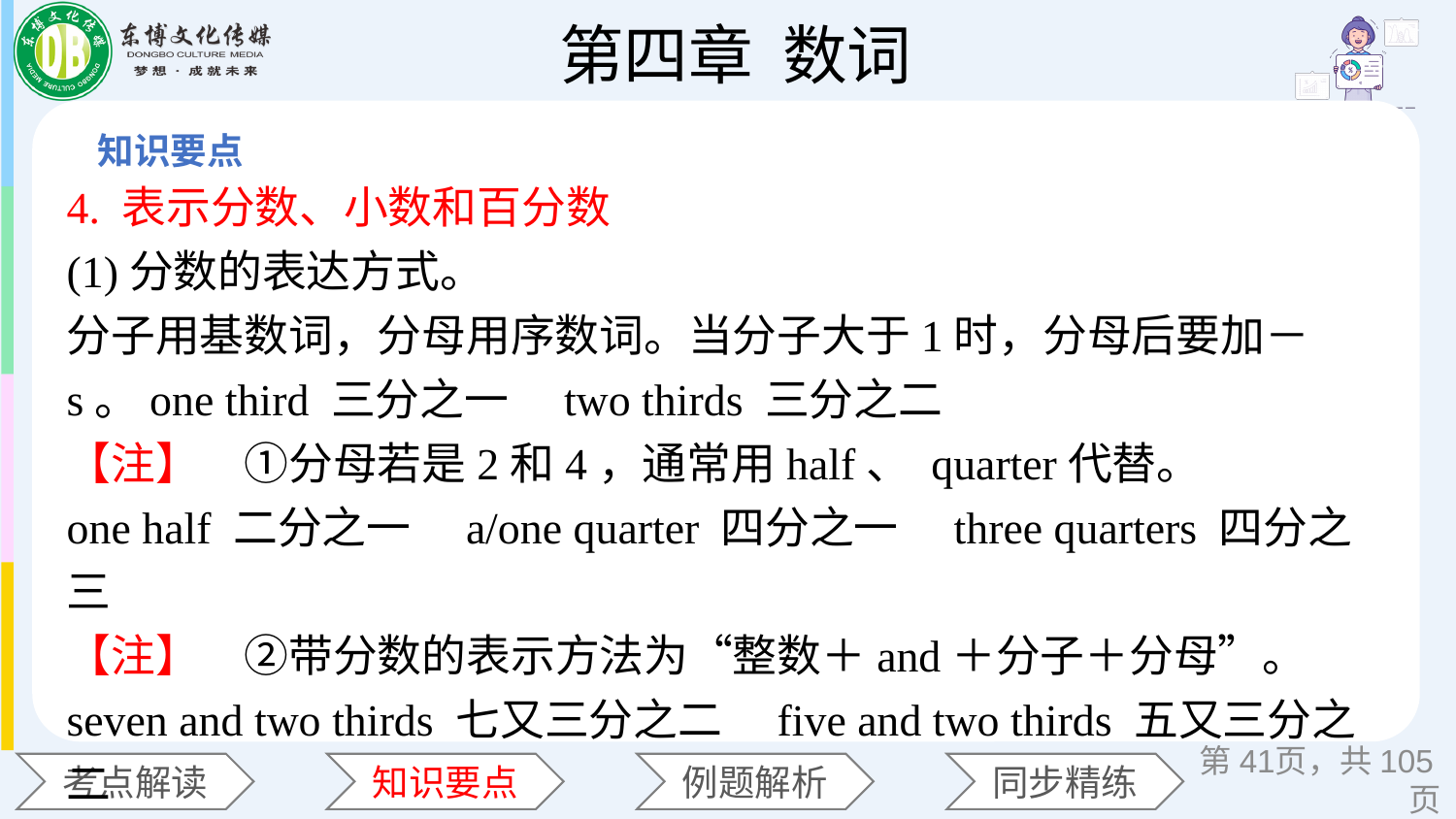

4. 表示分数、小数和百分数
(1)分数的表达方式。
分子用基数词，分母用序数词。当分子大于1时，分母后要加－s。one third 三分之一　two thirds 三分之二
【注】　①分母若是2和4，通常用half、 quarter代替。
one half 二分之一　a/one quarter 四分之一　three quarters 四分之三
【注】　②带分数的表示方法为“整数＋and＋分子＋分母”。
seven and two thirds 七又三分之二　five and two thirds 五又三分之二
第41页，共105页